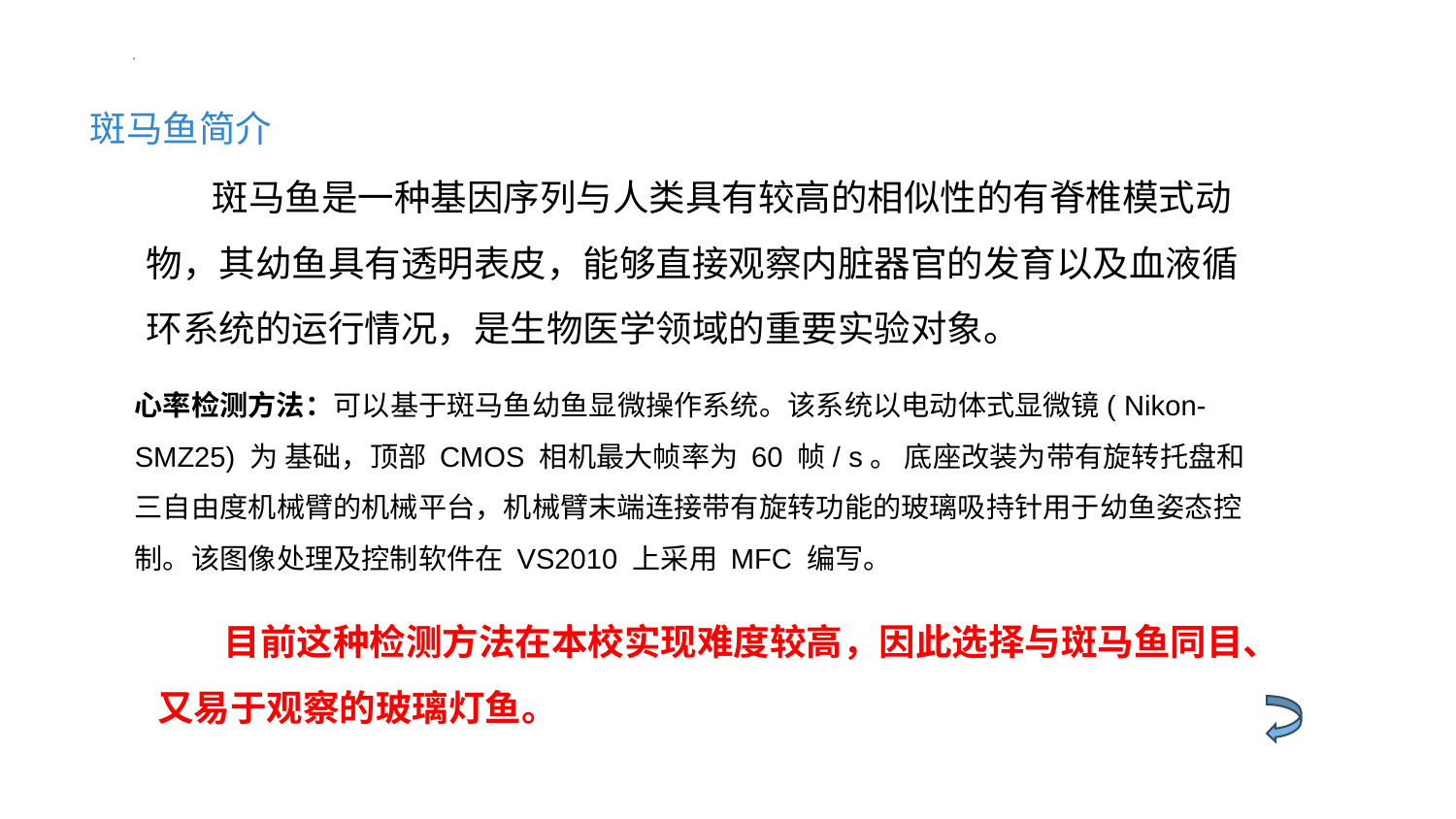

斑马鱼简介
       斑马鱼是一种基因序列与人类具有较高的相似性的有脊椎模式动物，其幼鱼具有透明表皮，能够直接观察内脏器官的发育以及血液循环系统的运行情况，是生物医学领域的重要实验对象。
心率检测方法：可以基于斑马鱼幼鱼显微操作系统。该系统以电动体式显微镜( Nikon-SMZ25) 为 基础，顶部 CMOS 相机最大帧率为 60 帧/ s。 底座改装为带有旋转托盘和三自由度机械臂的机械平台，机械臂末端连接带有旋转功能的玻璃吸持针用于幼鱼姿态控制。该图像处理及控制软件在 VS2010 上采用 MFC 编写。
       目前这种检测方法在本校实现难度较高，因此选择与斑马鱼同目、又易于观察的玻璃灯鱼。